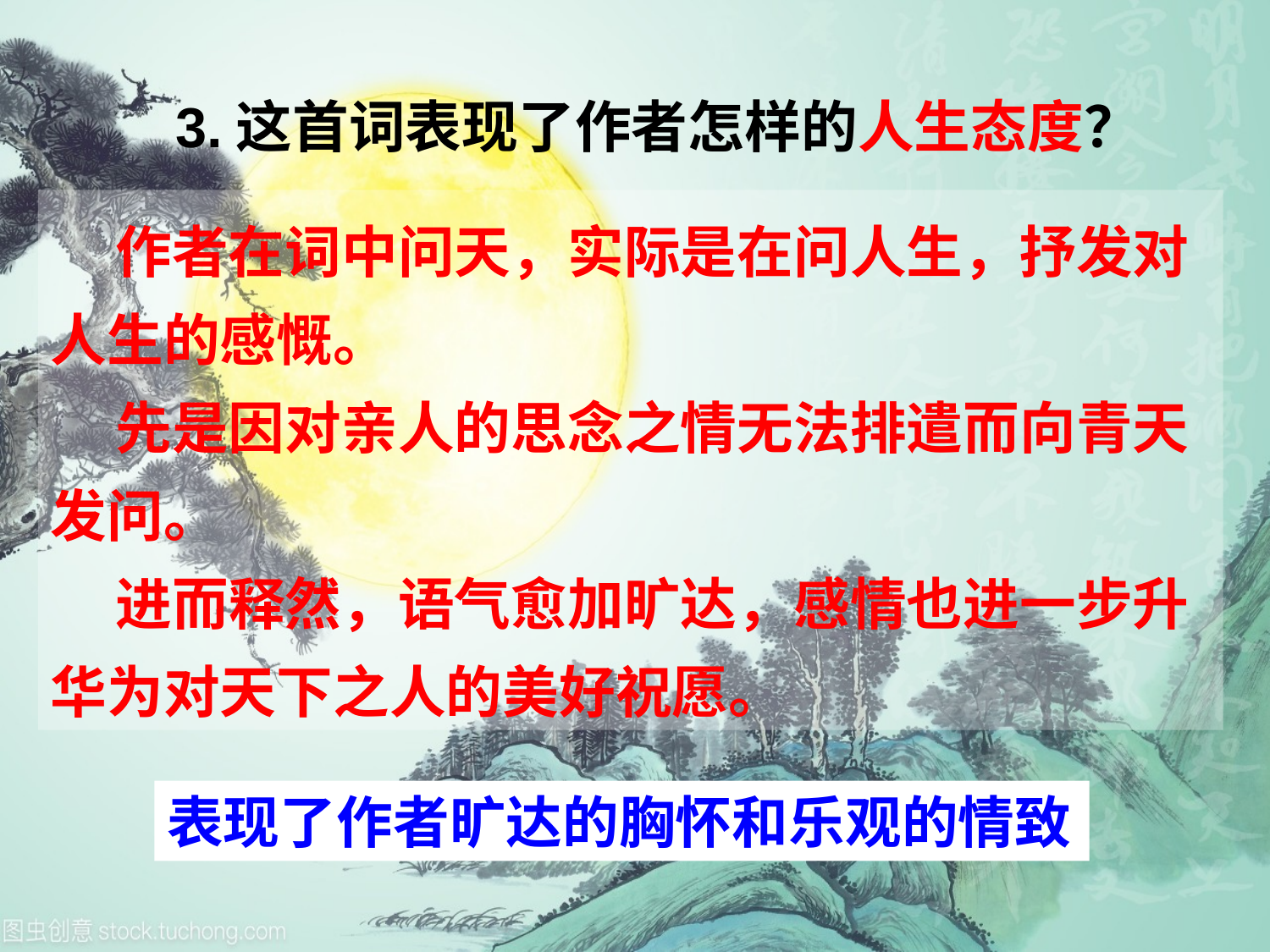

3.这首词表现了作者怎样的人生态度？
    作者在词中问天，实际是在问人生，抒发对人生的感慨。
    先是因对亲人的思念之情无法排遣而向青天发问。
    进而释然，语气愈加旷达，感情也进一步升华为对天下之人的美好祝愿。

表现了作者旷达的胸怀和乐观的情致